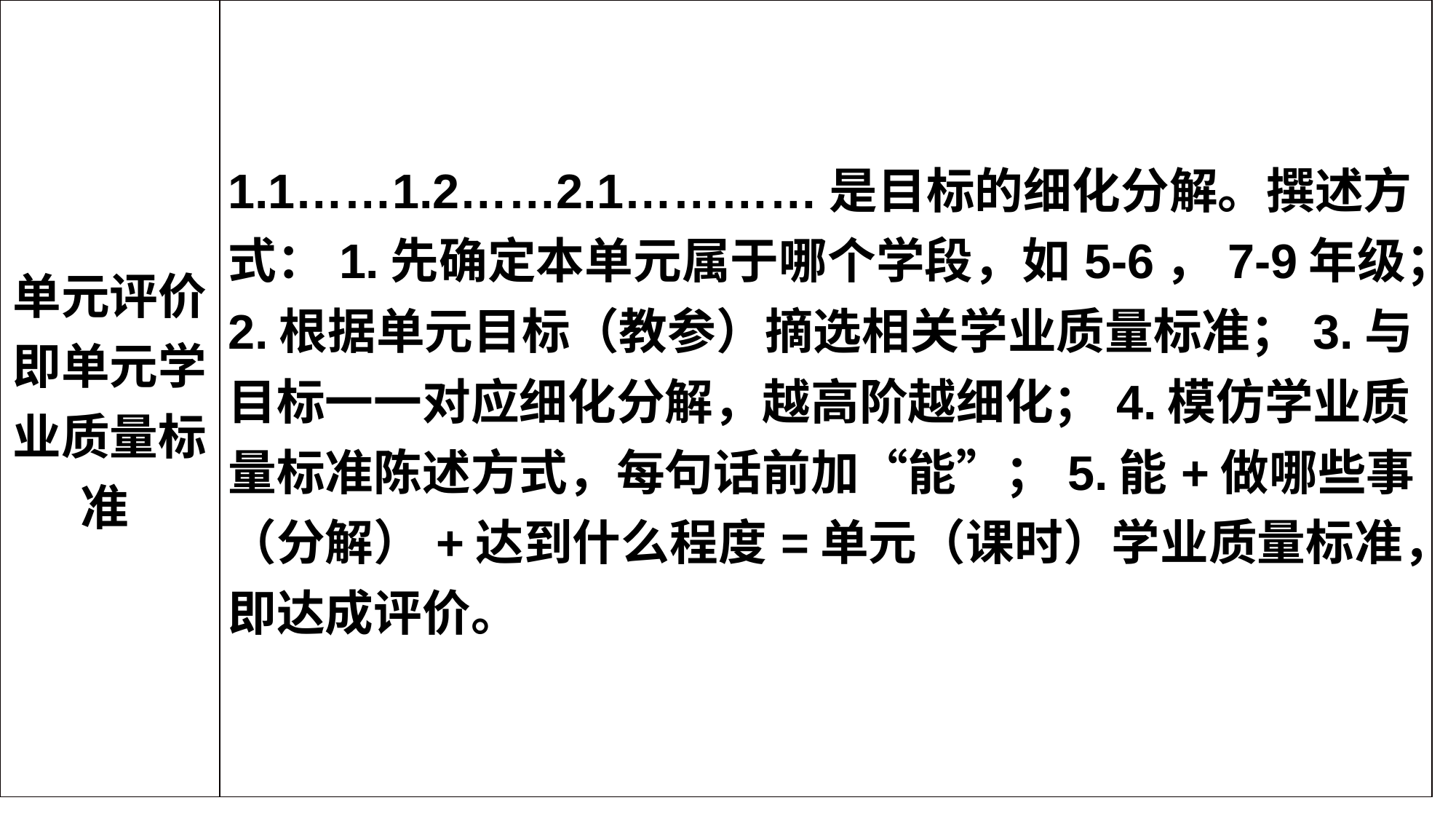

| 单元评价即单元学业质量标准 | 1.1……1.2……2.1…………是目标的细化分解。撰述方式：1.先确定本单元属于哪个学段，如5-6，7-9年级；2.根据单元目标（教参）摘选相关学业质量标准；3.与目标一一对应细化分解，越高阶越细化；4.模仿学业质量标准陈述方式，每句话前加“能”；5.能+做哪些事（分解）+达到什么程度=单元（课时）学业质量标准，即达成评价。 |
| --- | --- |